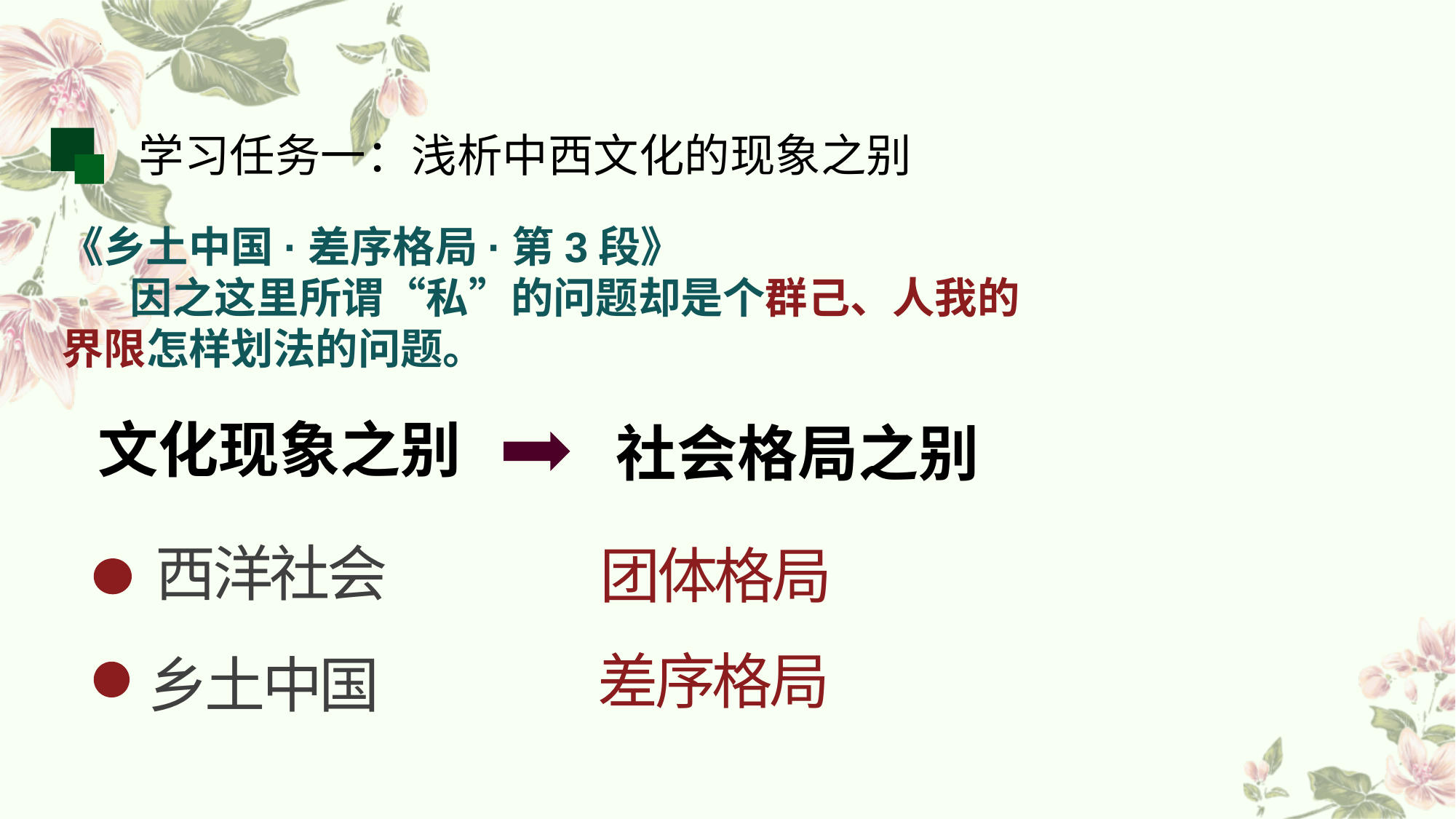

学习任务一：浅析中西文化的现象之别

《乡土中国·差序格局·第3段》
      因之这里所谓“私”的问题却是个群己、人我的界限怎样划法的问题。
      文化现象之别
社会格局之别

西洋社会
团体格局

差序格局
乡土中国